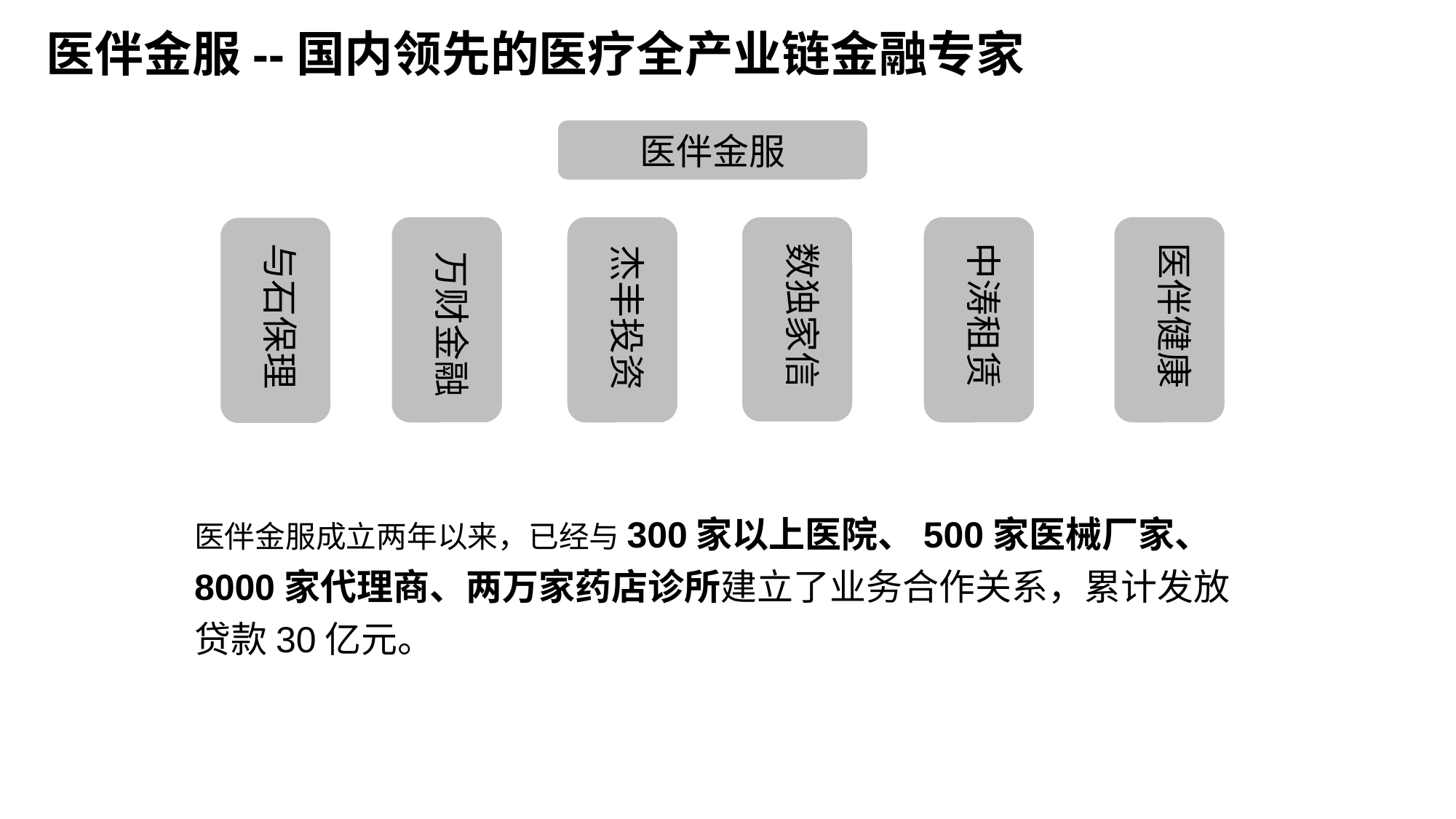

医伴金服--国内领先的医疗全产业链金融专家

医伴金服

万财金融

杰丰投资

数独家信

中涛租赁

医伴健康

与石保理
医伴金服成立两年以来，已经与300家以上医院、500家医械厂家、
8000家代理商、两万家药店诊所建立了业务合作关系，累计发放贷款30亿元。